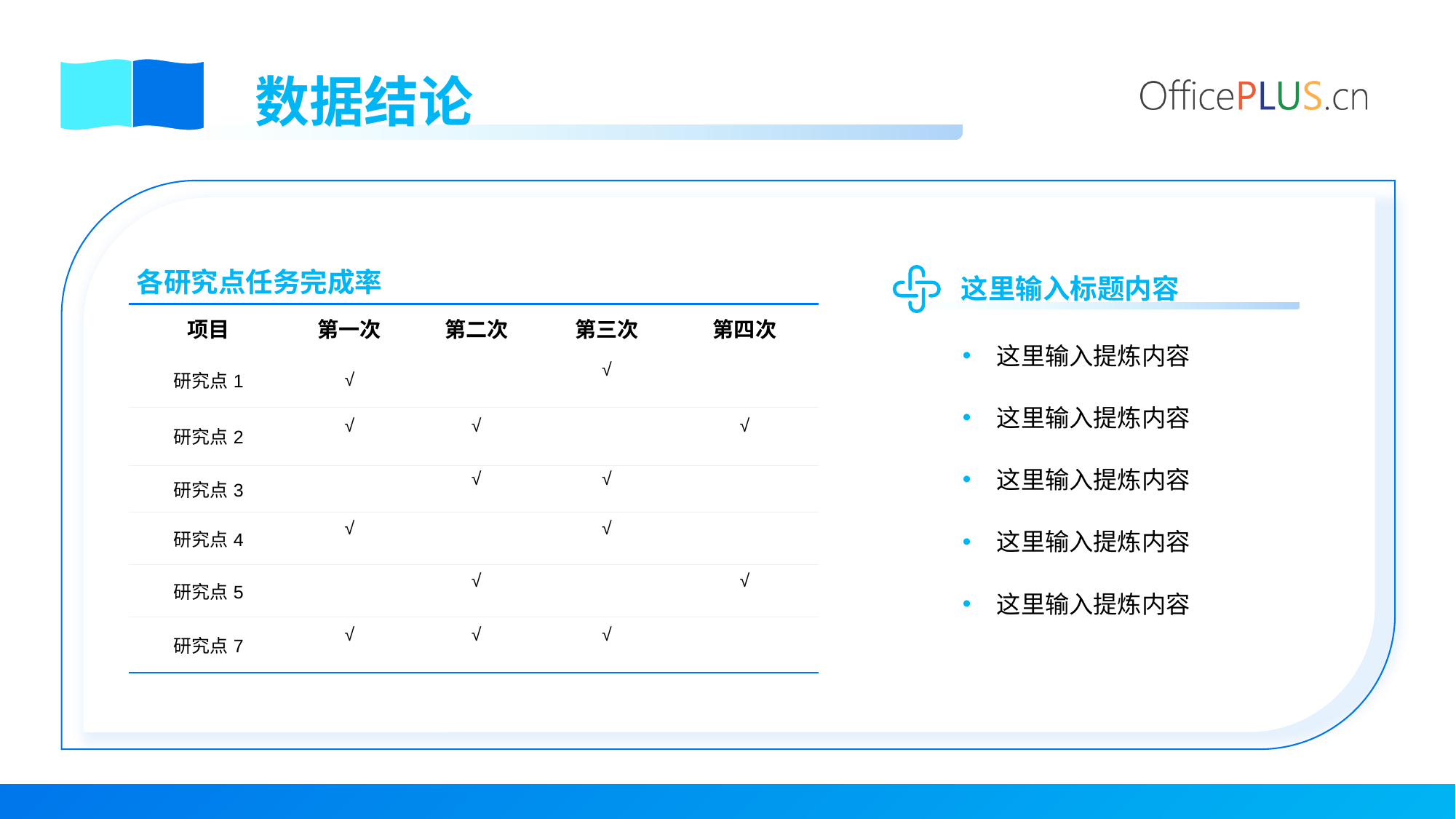

数据结论

| 各研究点任务完成率 |  |  |  |  |
| --- | --- | --- | --- | --- |
| 项目 | 第一次 | 第二次 | 第三次 | 第四次 |
| 研究点1 | √ |  | √ |  |
| 研究点2 | √ | √ |  | √ |
| 研究点3 |  | √ | √ |  |
| 研究点4 | √ |  | √ |  |
| 研究点5 |  | √ |  | √ |
| 研究点7 | √ | √ | √ |  |
这里输入标题内容

这里输入提炼内容
这里输入提炼内容
这里输入提炼内容
这里输入提炼内容
这里输入提炼内容